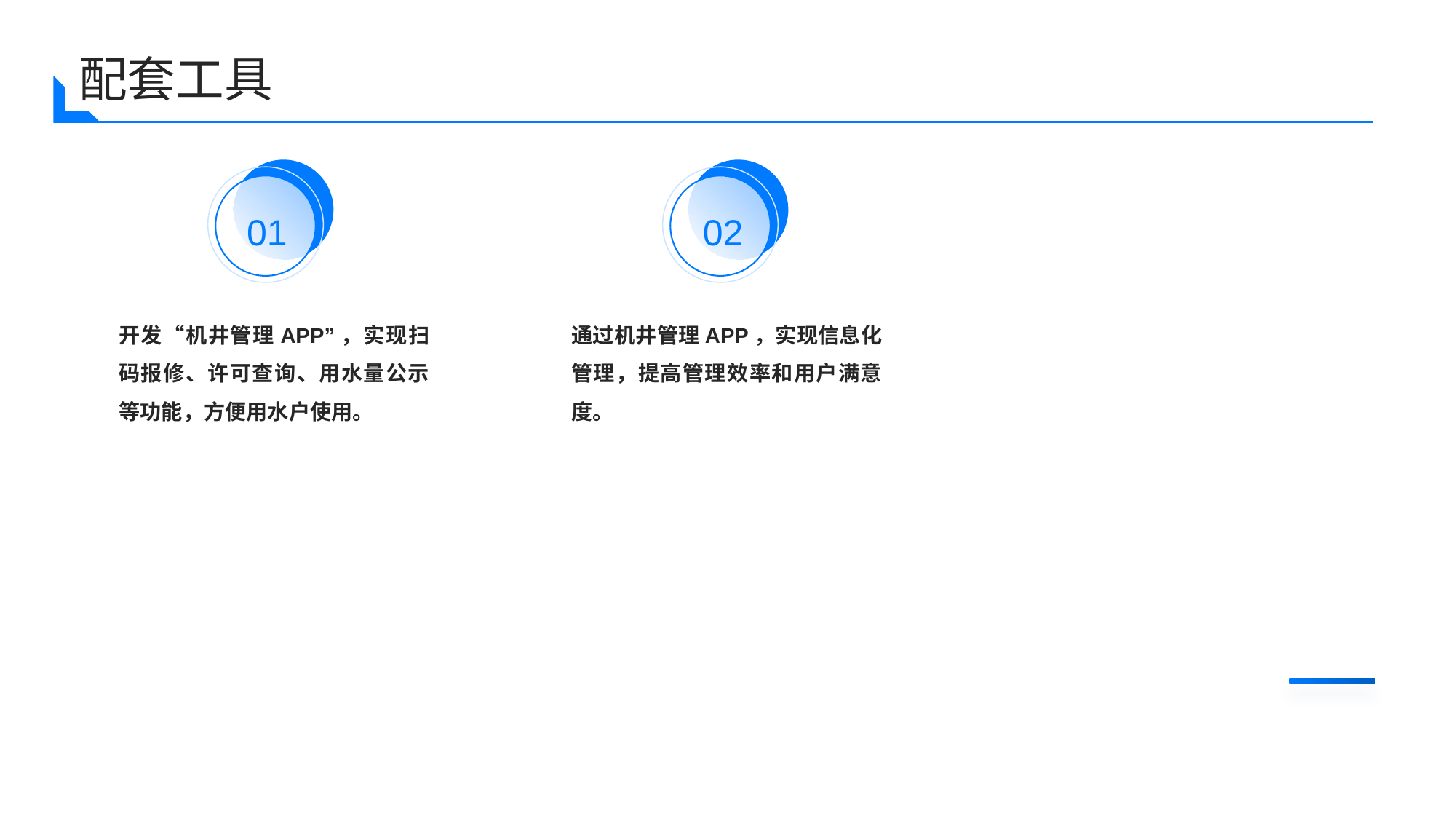

配套工具

01
02
开发“机井管理APP”，实现扫码报修、许可查询、用水量公示等功能，方便用水户使用。
通过机井管理APP，实现信息化管理，提高管理效率和用户满意度。